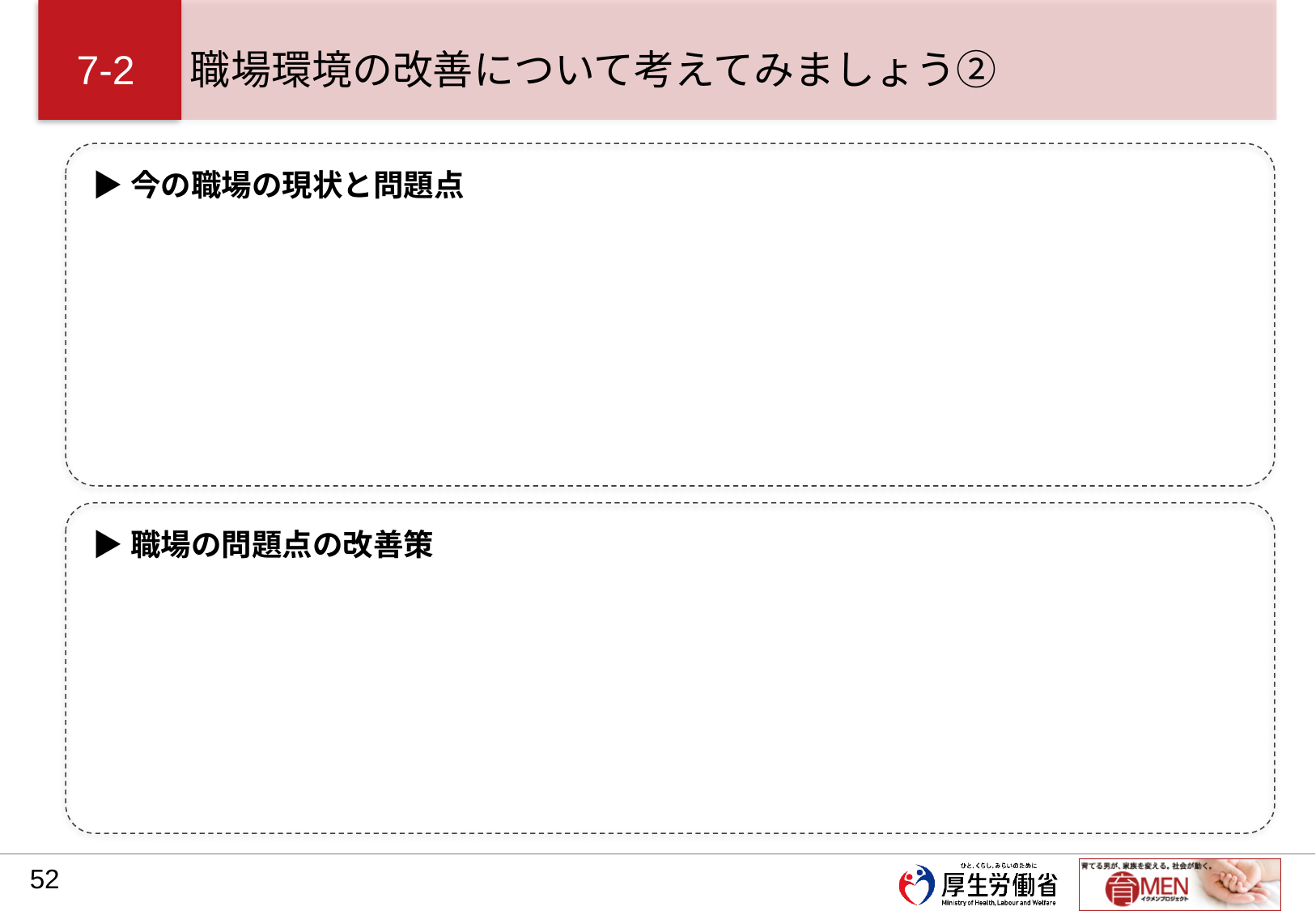

# 7-2    職場環境の改善について考えてみましょう②

▶︎今の職場の現状と問題点

▶︎職場の問題点の改善策
52